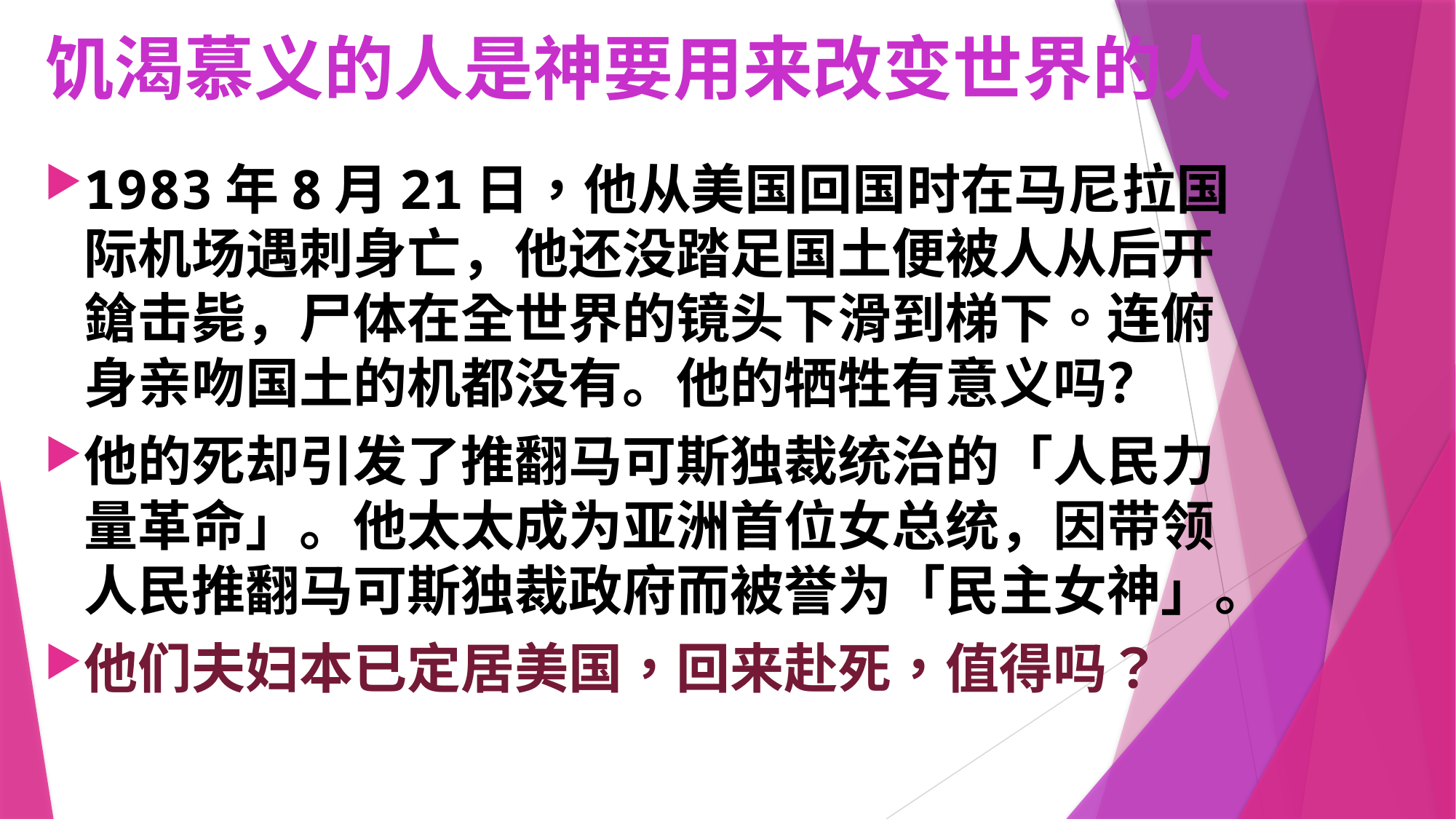

# 饥渴慕义的人是神要用来改变世界的人
1983年8月21日，他从美国回国时在马尼拉国际机场遇刺身亡，他还没踏足国土便被人从后开鎗击毙，尸体在全世界的镜头下滑到梯下。连俯身亲吻国土的机都没有。他的牺牲有意义吗？
他的死却引发了推翻马可斯独裁统治的「人民力量革命」。他太太成为亚洲首位女总统，因带领人民推翻马可斯独裁政府而被誉为「民主女神」。
他们夫妇本已定居美国，回来赴死，值得吗？